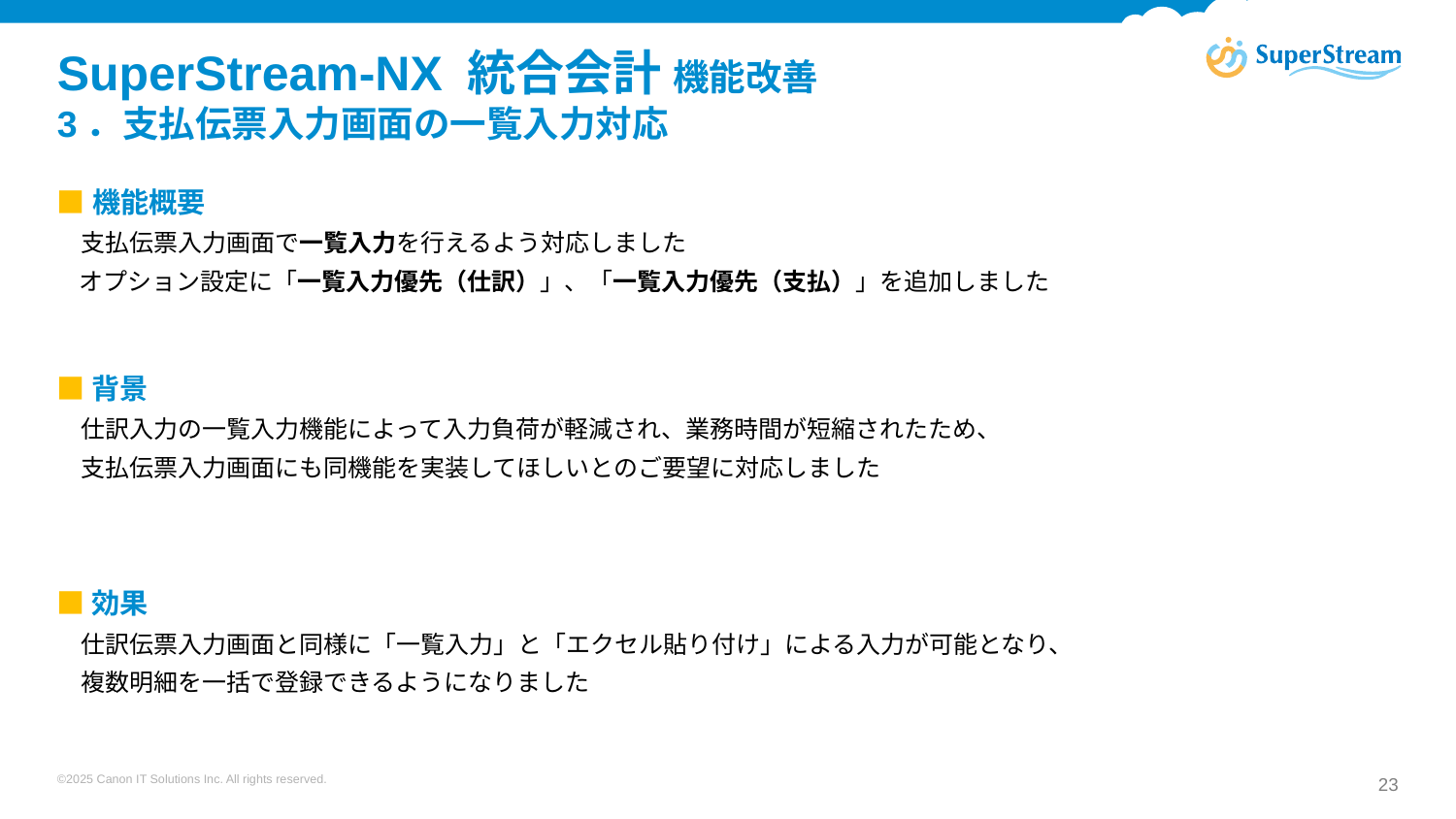

# SuperStream-NX 統合会計 機能改善　 3．支払伝票入力画面の一覧入力対応
■機能概要
　支払伝票入力画面で一覧入力を行えるよう対応しました
　オプション設定に「一覧入力優先（仕訳）」、「一覧入力優先（支払）」を追加しました
■背景
　仕訳入力の一覧入力機能によって入力負荷が軽減され、業務時間が短縮されたため、
　支払伝票入力画面にも同機能を実装してほしいとのご要望に対応しました
■効果
　仕訳伝票入力画面と同様に「一覧入力」と「エクセル貼り付け」による入力が可能となり、
　複数明細を一括で登録できるようになりました
©2025 Canon IT Solutions Inc. All rights reserved.
23